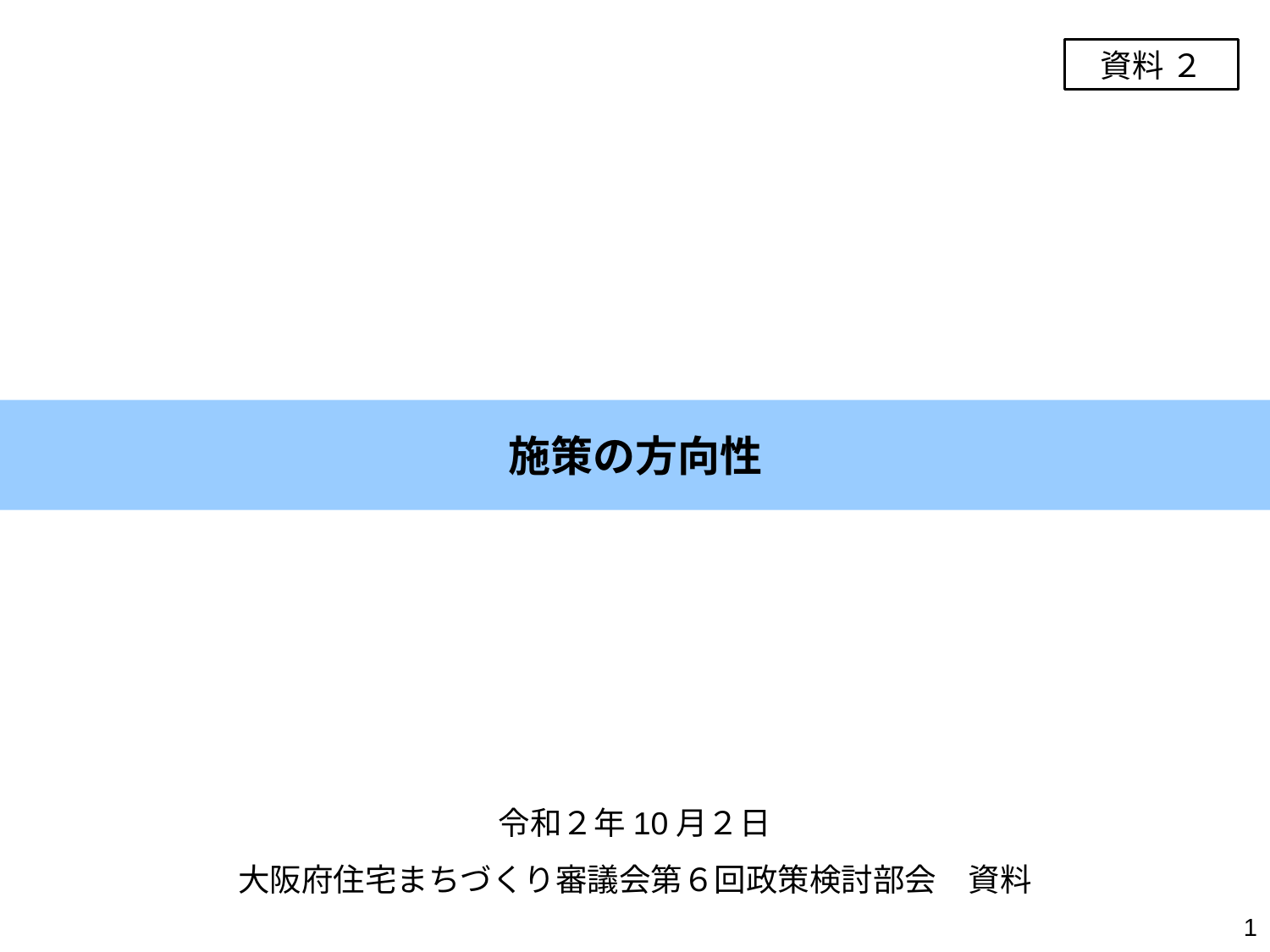

資料 ２
施策の方向性
令和２年10月２日
大阪府住宅まちづくり審議会第６回政策検討部会　資料
1